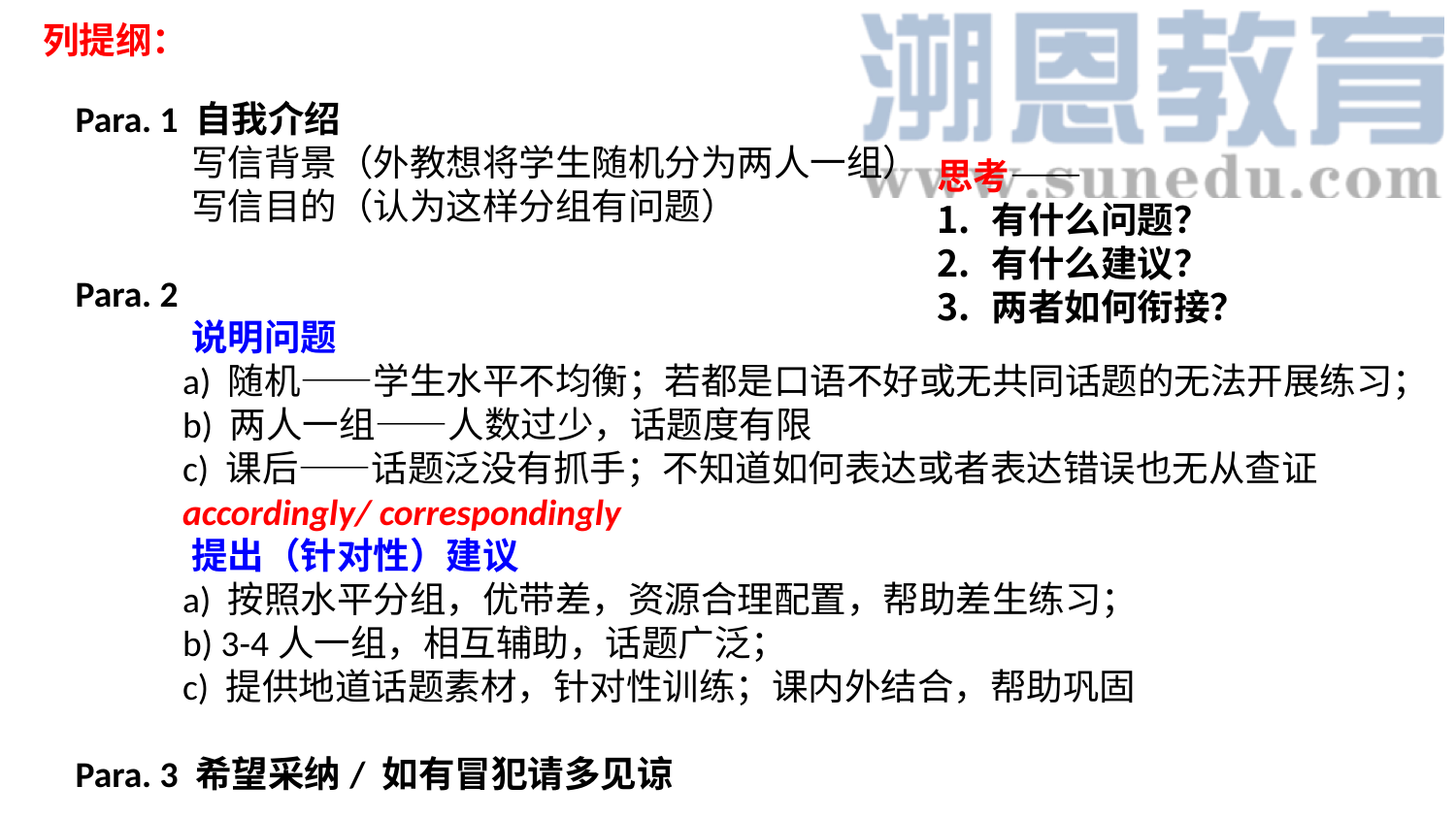

列提纲：
Para. 1 自我介绍
             写信背景（外教想将学生随机分为两人一组）
             写信目的（认为这样分组有问题）

Para. 2
             说明问题
             a) 随机——学生水平不均衡；若都是口语不好或无共同话题的无法开展练习；
             b) 两人一组——人数过少，话题度有限
             c) 课后——话题泛没有抓手；不知道如何表达或者表达错误也无从查证
             accordingly/ correspondingly
             提出（针对性）建议
             a) 按照水平分组，优带差，资源合理配置，帮助差生练习；
             b) 3-4人一组，相互辅助，话题广泛；
             c) 提供地道话题素材，针对性训练；课内外结合，帮助巩固

Para. 3 希望采纳/ 如有冒犯请多见谅
思考——
有什么问题？
有什么建议？
两者如何衔接？